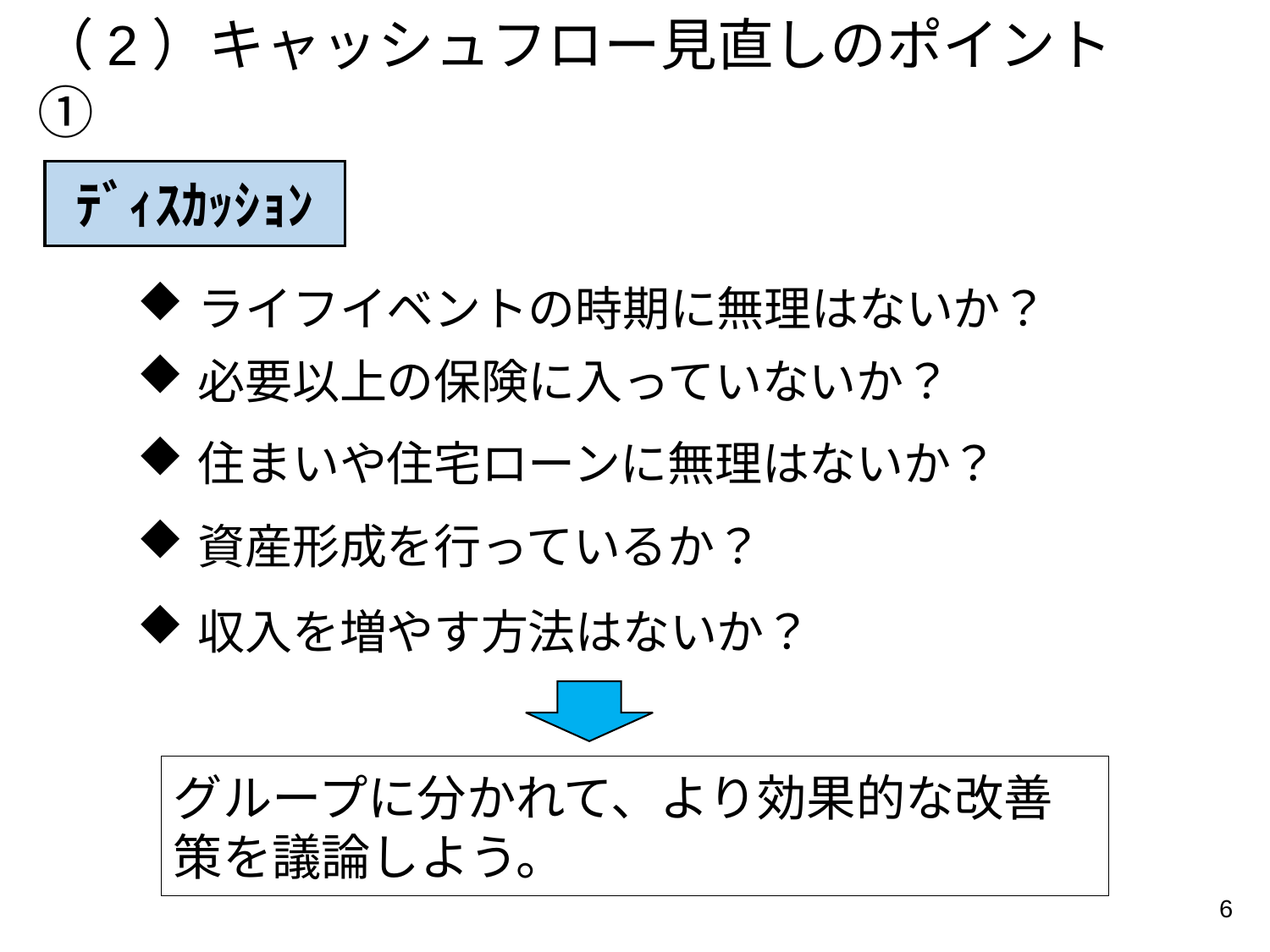

（2）キャッシュフロー見直しのポイント①
ﾃﾞｨｽｶｯｼｮﾝ
ライフイベントの時期に無理はないか？
必要以上の保険に入っていないか？
住まいや住宅ローンに無理はないか？
資産形成を行っているか？
収入を増やす方法はないか？

グループに分かれて、より効果的な改善策を議論しよう。
6